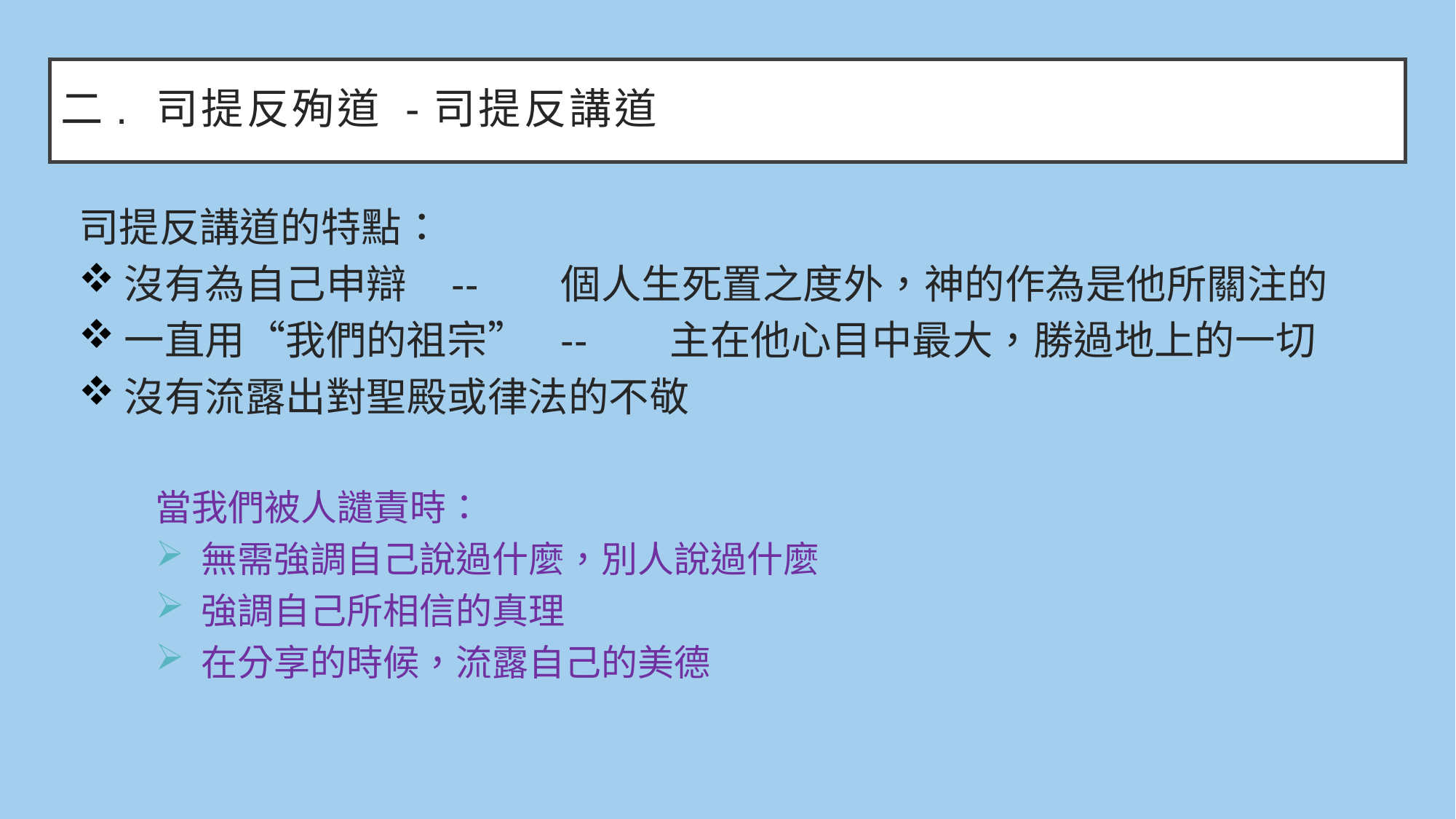

# 二. 司提反殉道 -司提反講道
司提反講道的特點：
沒有為自己申辯 	-- 	個人生死置之度外，神的作為是他所關注的
一直用“我們的祖宗”	--	主在他心目中最大，勝過地上的一切
沒有流露出對聖殿或律法的不敬

當我們被人譴責時：
無需強調自己說過什麼，別人說過什麼
強調自己所相信的真理
在分享的時候，流露自己的美德